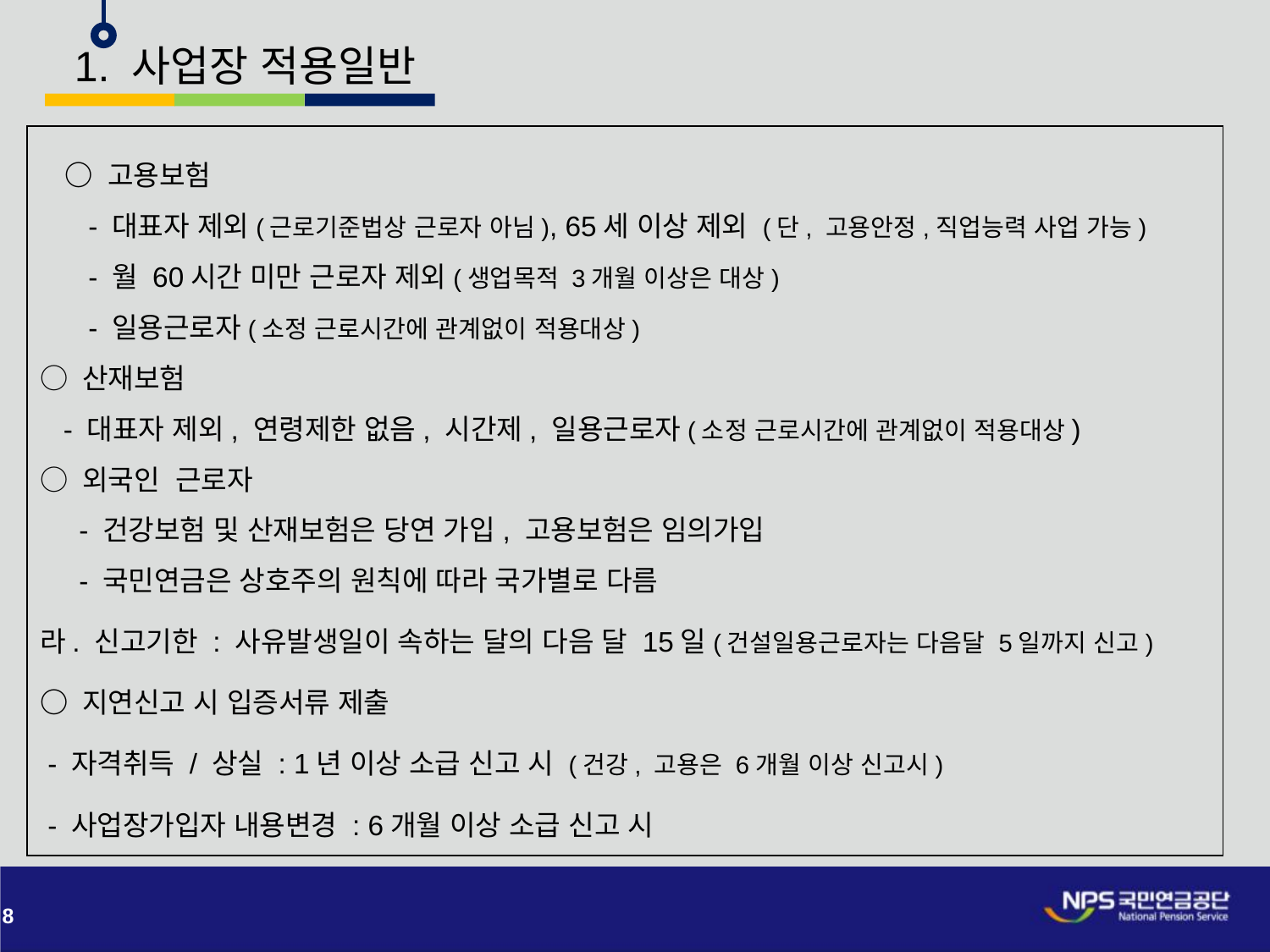

1. 사업장 적용일반

○ 고용보험
   - 대표자 제외(근로기준법상 근로자 아님), 65세 이상 제외 (단, 고용안정,직업능력 사업 가능)
   - 월 60시간 미만 근로자 제외(생업목적 3개월 이상은 대상)
   - 일용근로자(소정 근로시간에 관계없이 적용대상)
○ 산재보험
   - 대표자 제외, 연령제한 없음, 시간제, 일용근로자(소정 근로시간에 관계없이 적용대상)
○ 외국인  근로자
     - 건강보험 및 산재보험은 당연 가입, 고용보험은 임의가입
     - 국민연금은 상호주의 원칙에 따라 국가별로 다름

라. 신고기한 : 사유발생일이 속하는 달의 다음 달 15일(건설일용근로자는 다음달 5일까지 신고)
○ 지연신고 시 입증서류 제출
 - 자격취득 / 상실 : 1년 이상 소급 신고 시 (건강, 고용은 6개월 이상 신고시)
 - 사업장가입자 내용변경 : 6개월 이상 소급 신고 시
8